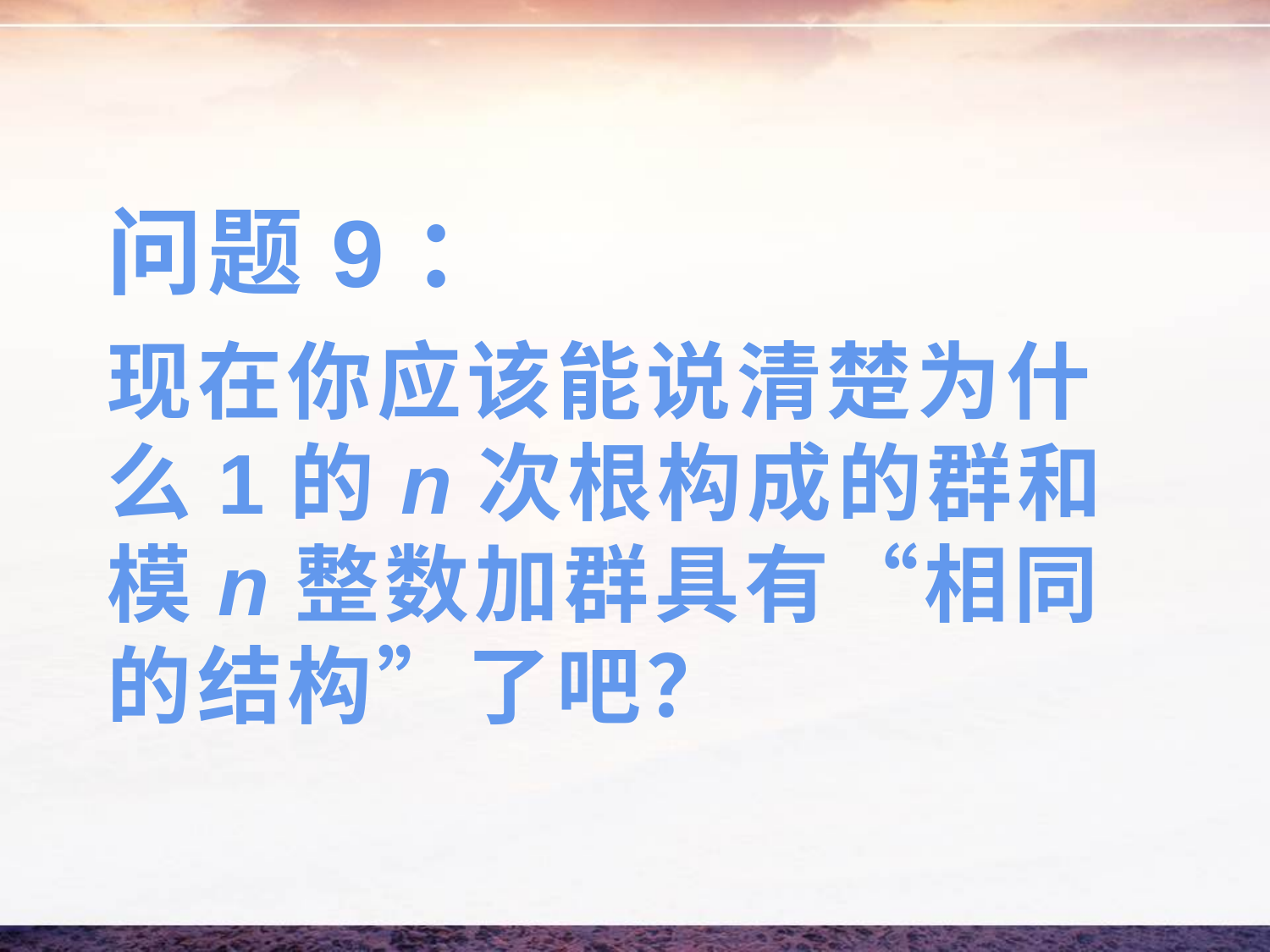

问题9：
现在你应该能说清楚为什么1的n次根构成的群和模n整数加群具有“相同的结构”了吧？